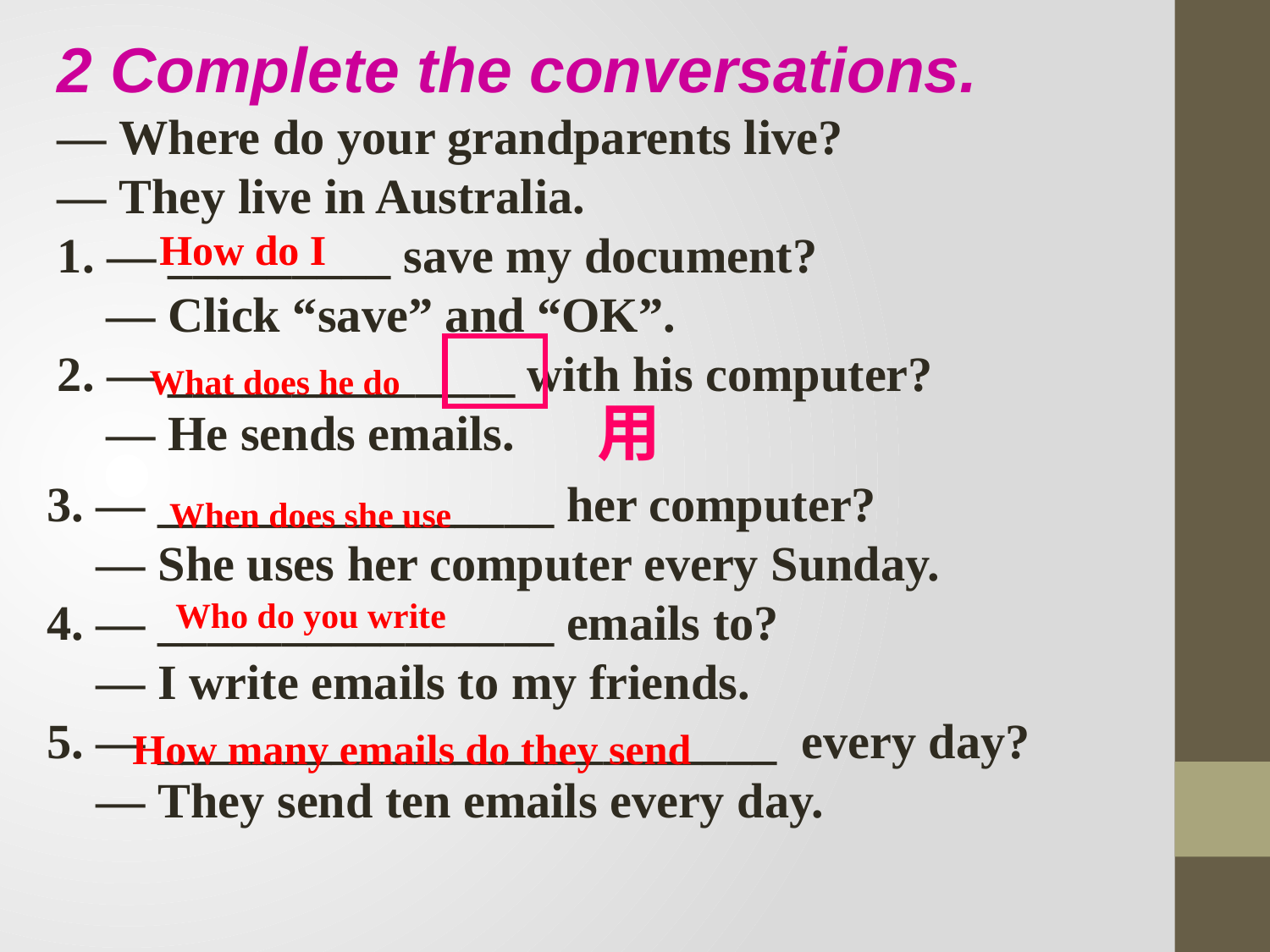

2 Complete the conversations.
— Where do your grandparents live?
— They live in Australia.
1. — _________ save my document?
    — Click “save” and “OK”.
2. — ______________ with his computer?
    — He sends emails.
How do I
What does he do

用
3. — ________________ her computer?
    — She uses her computer every Sunday.
4. — ________________ emails to?
    — I write emails to my friends.
5. — _________________________  every day?
    — They send ten emails every day.
When does she use
Who do you write
How many emails do they send